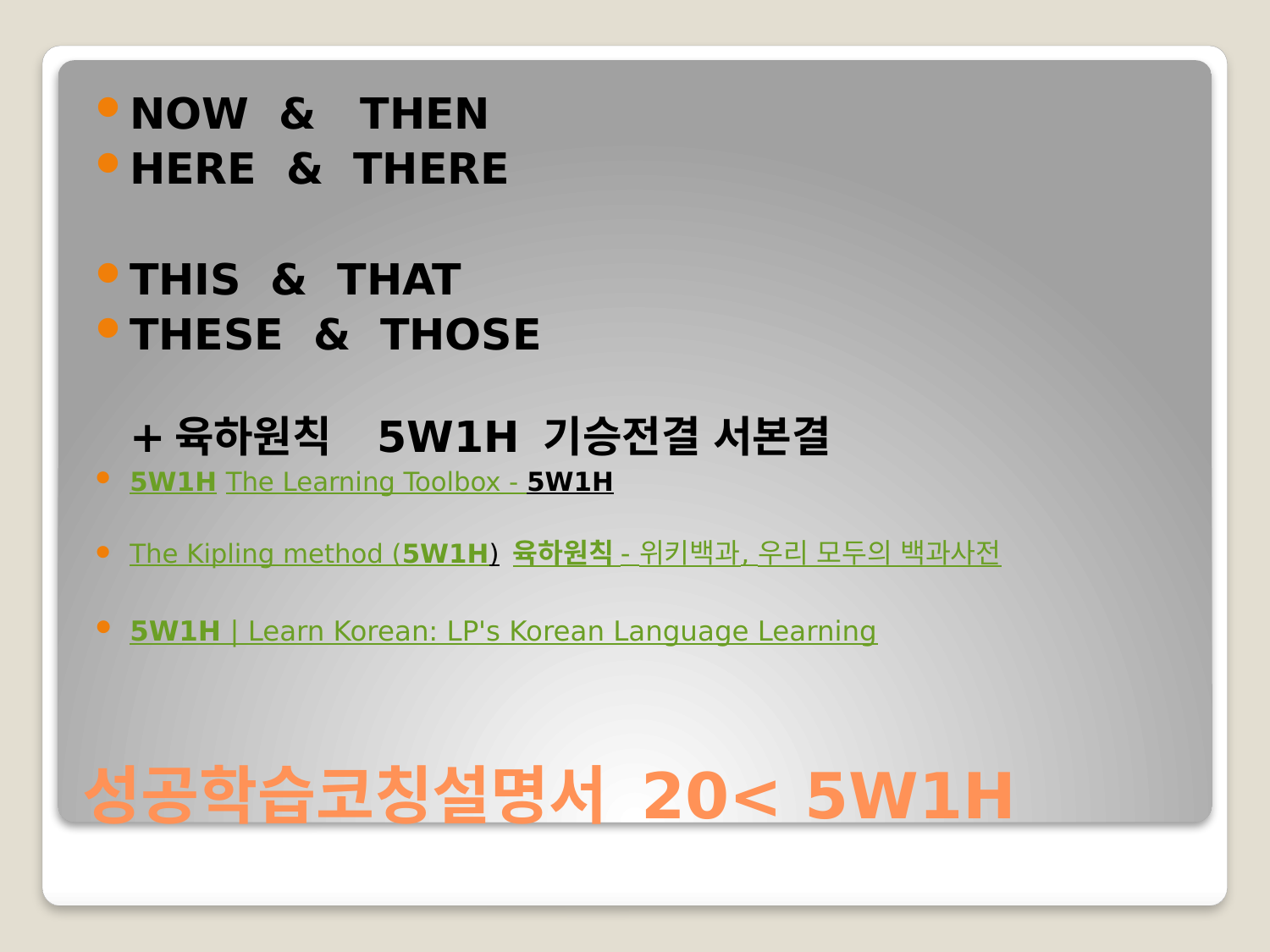

NOW  &   THEN
HERE  &  THERE

THIS  &  THAT
THESE  &  THOSE 
+육하원칙   5W1H 기승전결 서본결
5W1H The Learning Toolbox - 5W1H

The Kipling method (5W1H) 육하원칙 - 위키백과, 우리 모두의 백과사전

5W1H | Learn Korean: LP's Korean Language Learning

# 성공학습코칭설명서 20< 5W1H